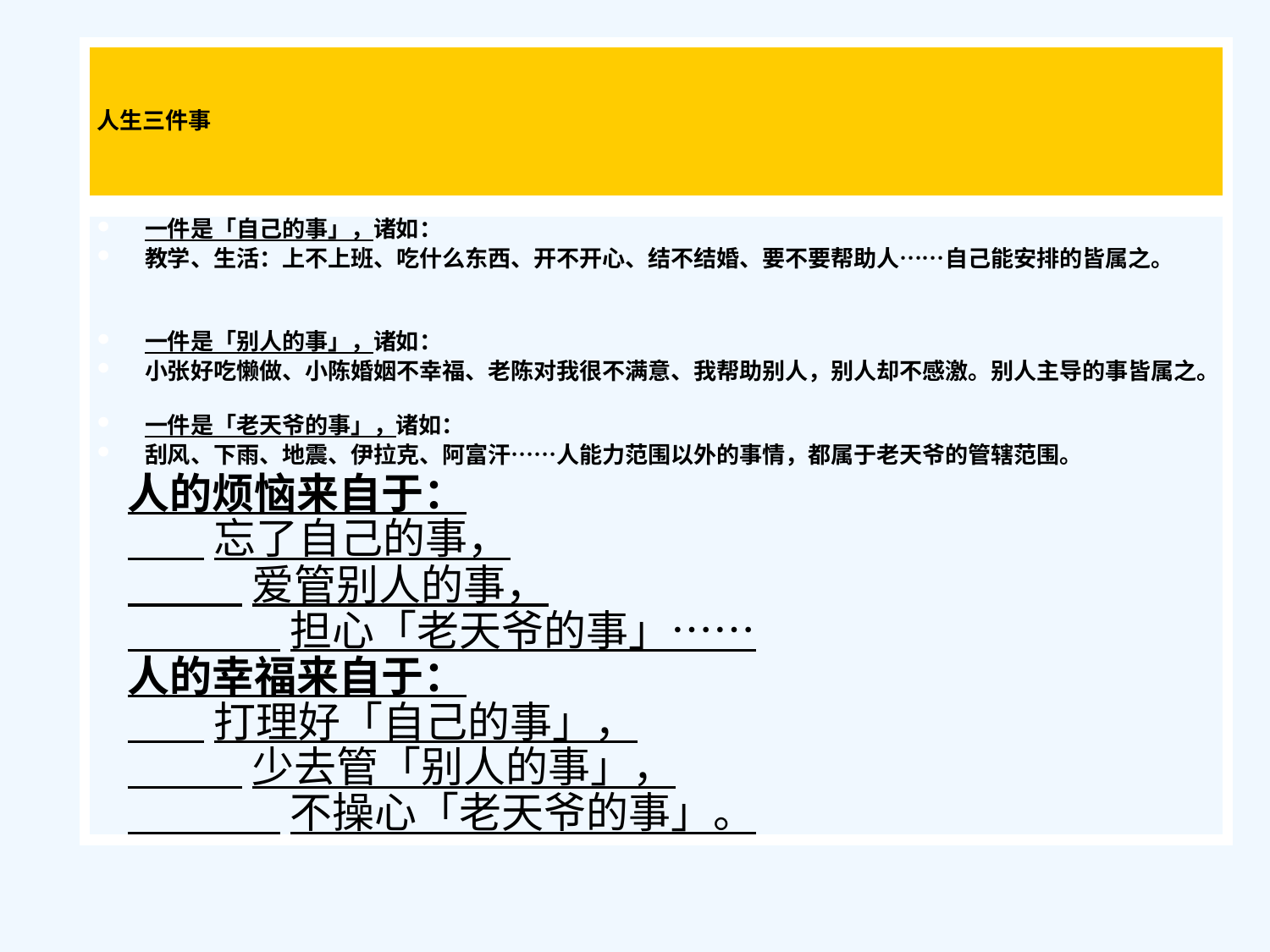

人生三件事
一件是「自己的事」，诸如：
教学、生活：上不上班、吃什么东西、开不开心、结不结婚、要不要帮助人……自己能安排的皆属之。

一件是「别人的事」，诸如：
小张好吃懒做、小陈婚姻不幸福、老陈对我很不满意、我帮助别人，别人却不感激。别人主导的事皆属之。
一件是「老天爷的事」，诸如：
刮风、下雨、地震、伊拉克、阿富汗……人能力范围以外的事情，都属于老天爷的管辖范围。
人的烦恼来自于：
        忘了自己的事，
            爱管别人的事，
                担心「老天爷的事」……
人的幸福来自于：
        打理好「自己的事」，
            少去管「别人的事」，
                不操心「老天爷的事」。